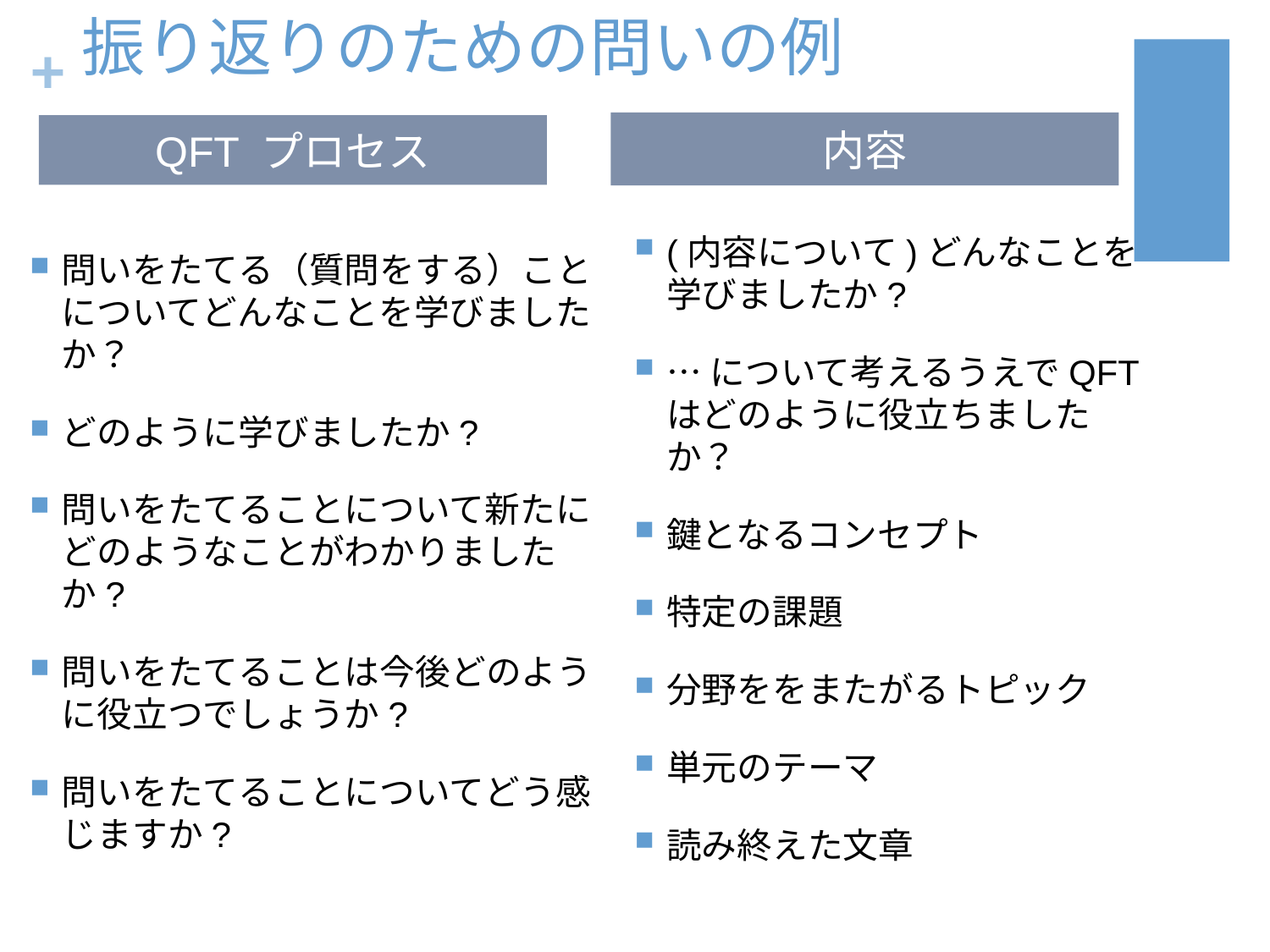

# 振り返りのための問いの例
内容
QFT プロセス
(内容について)どんなことを学びましたか?
…について考えるうえでQFTはどのように役立ちましたか？
鍵となるコンセプト
特定の課題
分野ををまたがるトピック
単元のテーマ
読み終えた文章
問いをたてる（質問をする）ことについてどんなことを学びましたか？
どのように学びましたか?
問いをたてることについて新たにどのようなことがわかりましたか?
問いをたてることは今後どのように役立つでしょうか?
問いをたてることについてどう感じますか?